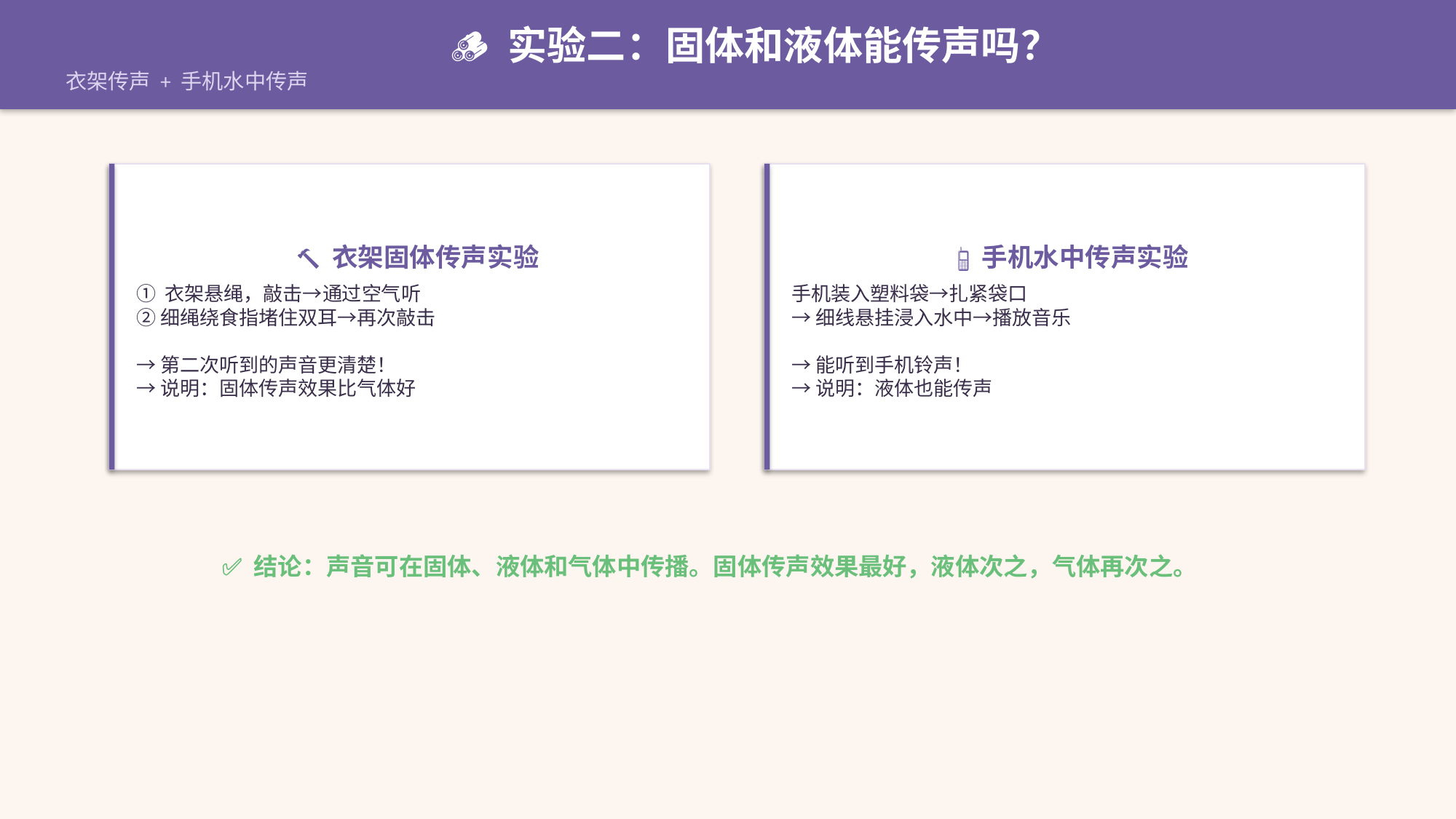

🪵 实验二：固体和液体能传声吗？
衣架传声 + 手机水中传声
🔨 衣架固体传声实验
① 衣架悬绳，敲击→通过空气听
② 细绳绕食指堵住双耳→再次敲击
→ 第二次听到的声音更清楚！
→ 说明：固体传声效果比气体好

📱 手机水中传声实验
手机装入塑料袋→扎紧袋口
→ 细线悬挂浸入水中→播放音乐
→ 能听到手机铃声！
→ 说明：液体也能传声

✅ 结论：声音可在固体、液体和气体中传播。固体传声效果最好，液体次之，气体再次之。